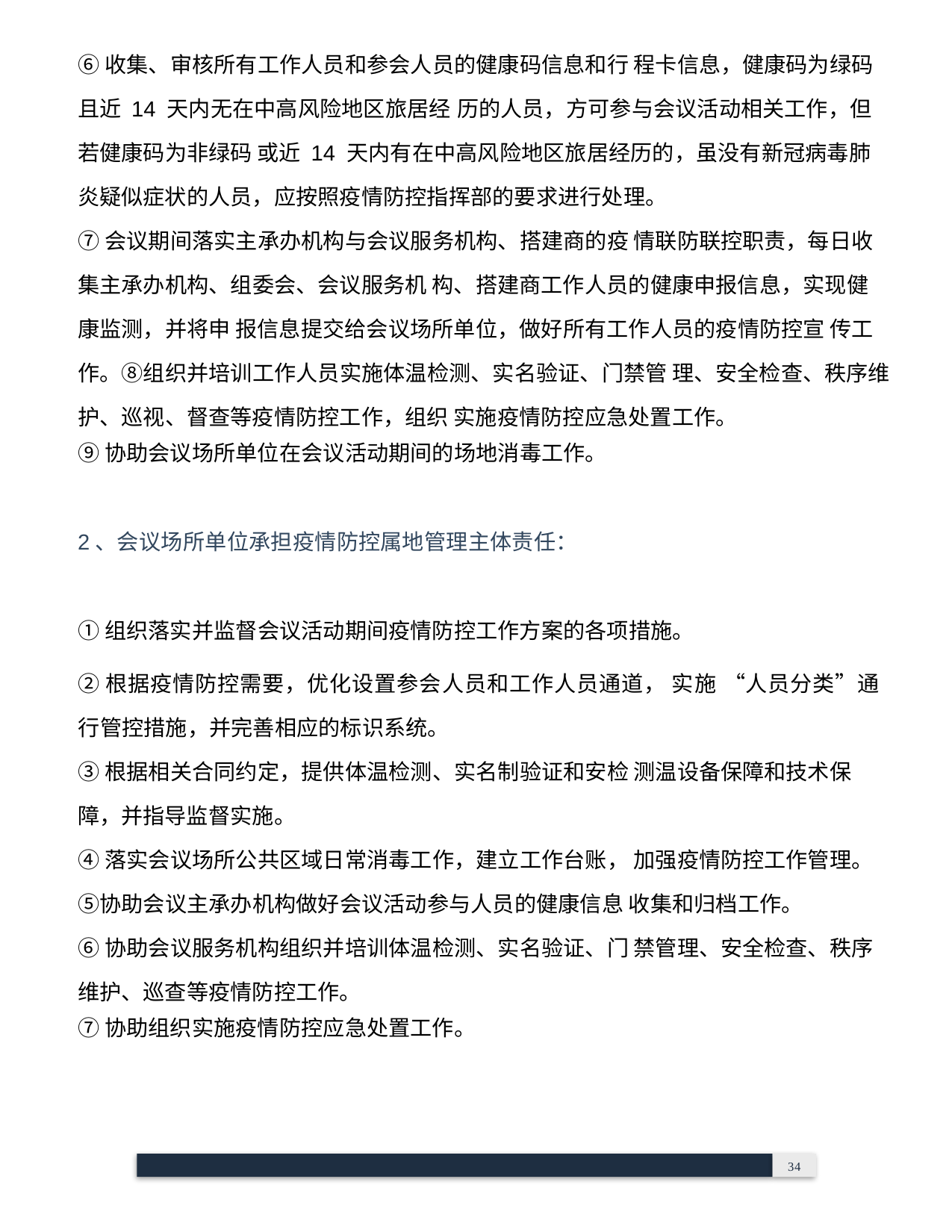

⑥收集、审核所有工作人员和参会人员的健康码信息和行 程卡信息，健康码为绿码且近 14 天内无在中高风险地区旅居经 历的人员，方可参与会议活动相关工作，但若健康码为非绿码 或近 14 天内有在中高风险地区旅居经历的，虽没有新冠病毒肺 炎疑似症状的人员，应按照疫情防控指挥部的要求进行处理。
⑦会议期间落实主承办机构与会议服务机构、搭建商的疫 情联防联控职责，每日收集主承办机构、组委会、会议服务机 构、搭建商工作人员的健康申报信息，实现健康监测，并将申 报信息提交给会议场所单位，做好所有工作人员的疫情防控宣 传工作。⑧组织并培训工作人员实施体温检测、实名验证、门禁管 理、安全检查、秩序维护、巡视、督查等疫情防控工作，组织 实施疫情防控应急处置工作。

⑨协助会议场所单位在会议活动期间的场地消毒工作。

2、会议场所单位承担疫情防控属地管理主体责任：

①组织落实并监督会议活动期间疫情防控工作方案的各项措施。

②根据疫情防控需要，优化设置参会人员和工作人员通道， 实施 “人员分类”通行管控措施，并完善相应的标识系统。
③根据相关合同约定，提供体温检测、实名制验证和安检 测温设备保障和技术保障，并指导监督实施。
④落实会议场所公共区域日常消毒工作，建立工作台账， 加强疫情防控工作管理。
⑤协助会议主承办机构做好会议活动参与人员的健康信息 收集和归档工作。
⑥协助会议服务机构组织并培训体温检测、实名验证、门 禁管理、安全检查、秩序维护、巡查等疫情防控工作。

⑦协助组织实施疫情防控应急处置工作。

   	34